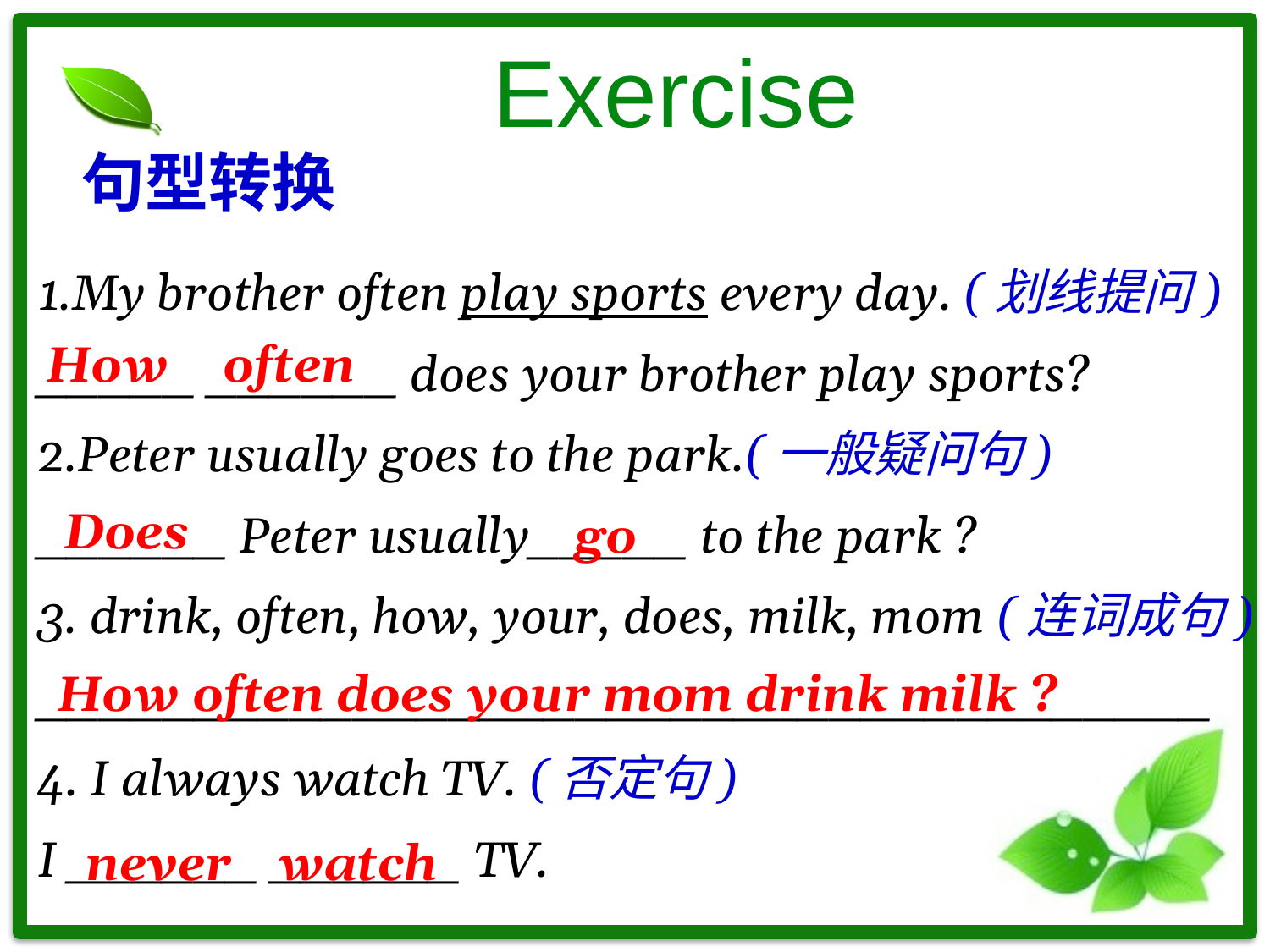

# Exercise
  句型转换
1.My brother often play sports every day. (划线提问)
_____ ______ does your brother play sports?
2.Peter usually goes to the park.(一般疑问句)
______ Peter usually_____ to the park ?
3. drink, often, how, your, does, milk, mom (连词成句)
_____________________________________
4. I always watch TV. (否定句)
I ______ ______ TV.
How
often
Does
go
How often does your mom drink milk ?
never
watch